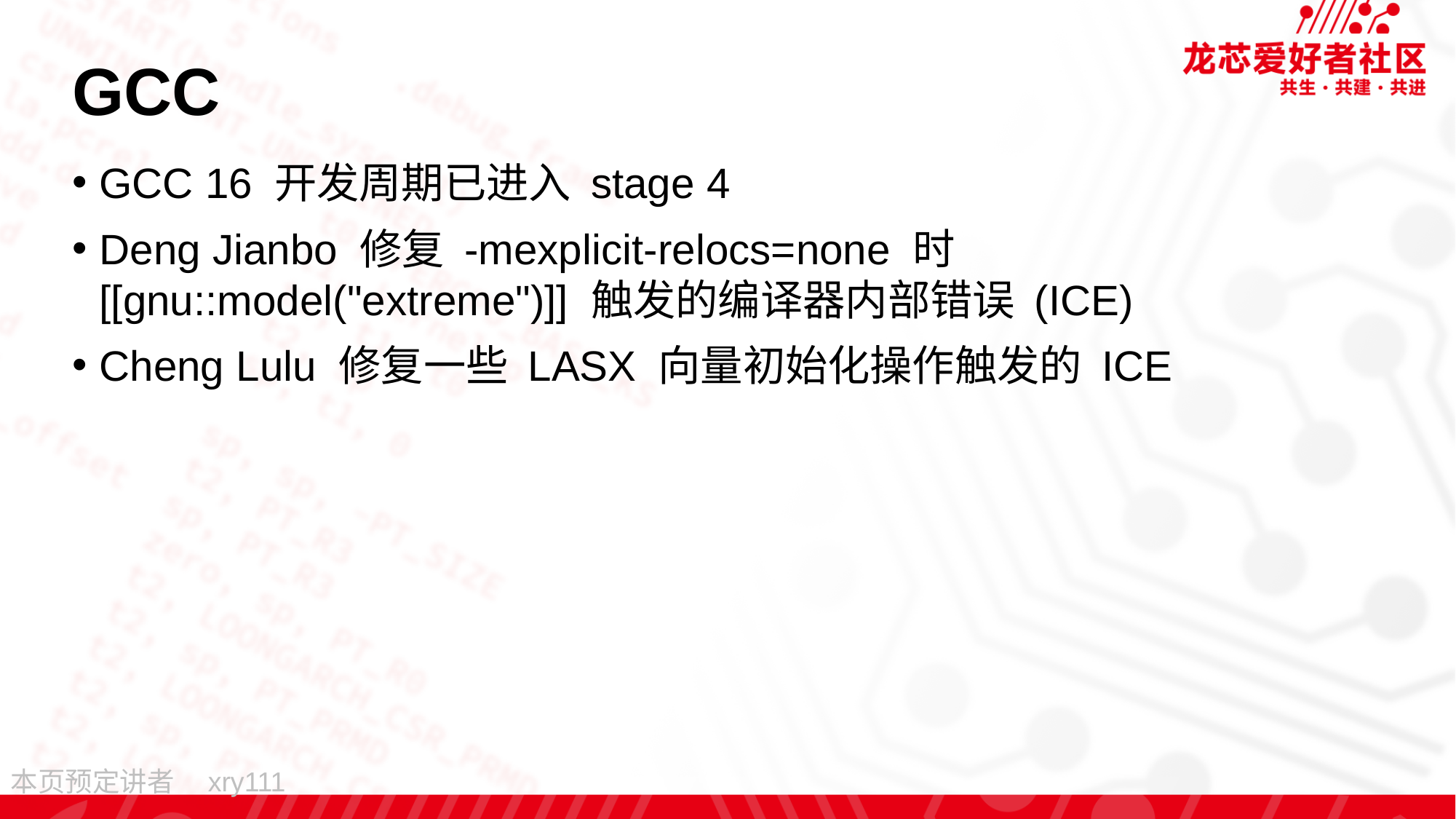

# GCC
GCC 16 开发周期已进入 stage 4
Deng Jianbo 修复 -mexplicit-relocs=none 时 [[gnu::model("extreme")]] 触发的编译器内部错误 (ICE)
Cheng Lulu 修复一些 LASX 向量初始化操作触发的 ICE
xry111